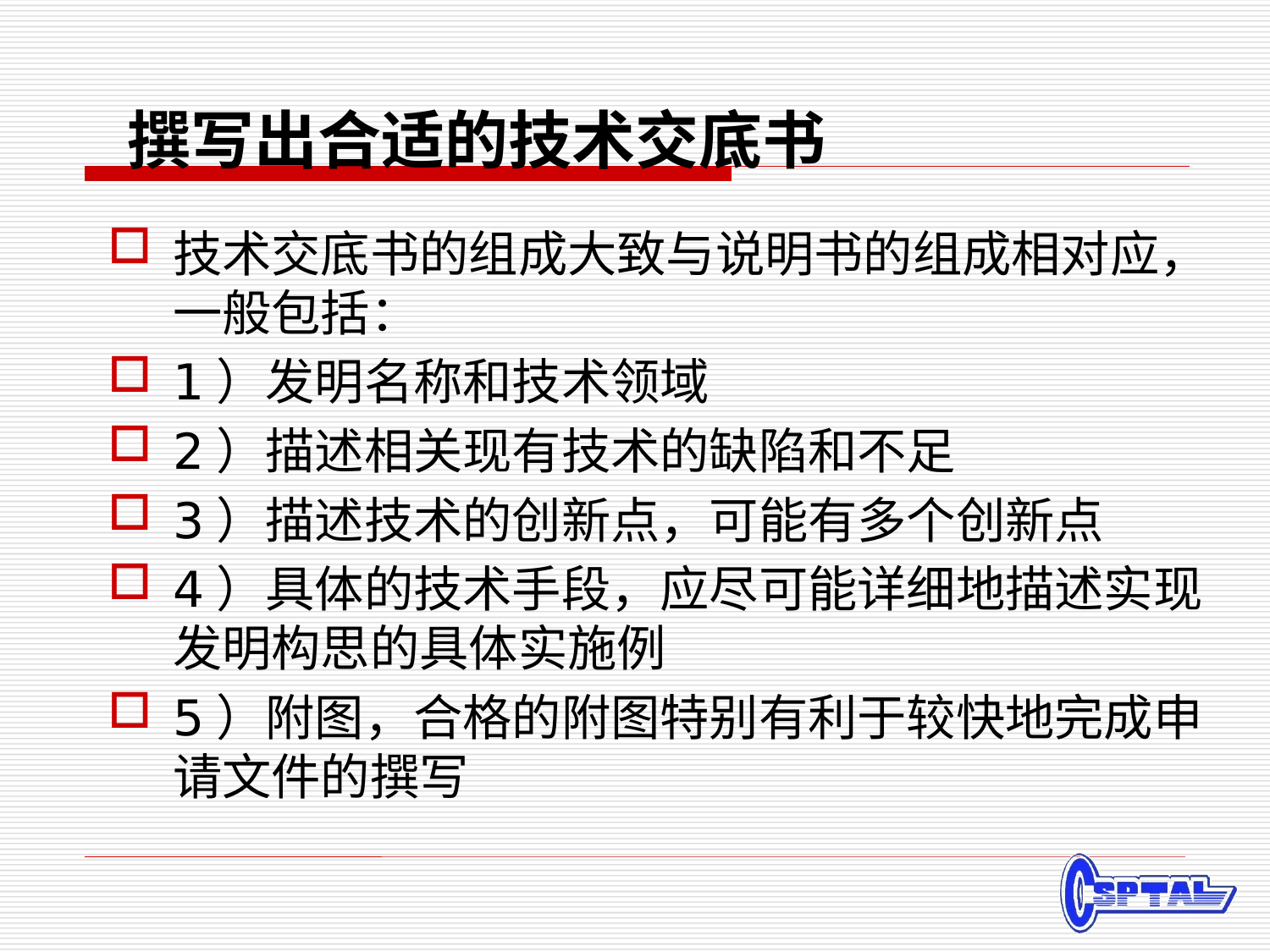

# 撰写出合适的技术交底书
技术交底书的组成大致与说明书的组成相对应，一般包括：
1）发明名称和技术领域
2）描述相关现有技术的缺陷和不足
3）描述技术的创新点，可能有多个创新点
4）具体的技术手段，应尽可能详细地描述实现发明构思的具体实施例
5）附图，合格的附图特别有利于较快地完成申请文件的撰写